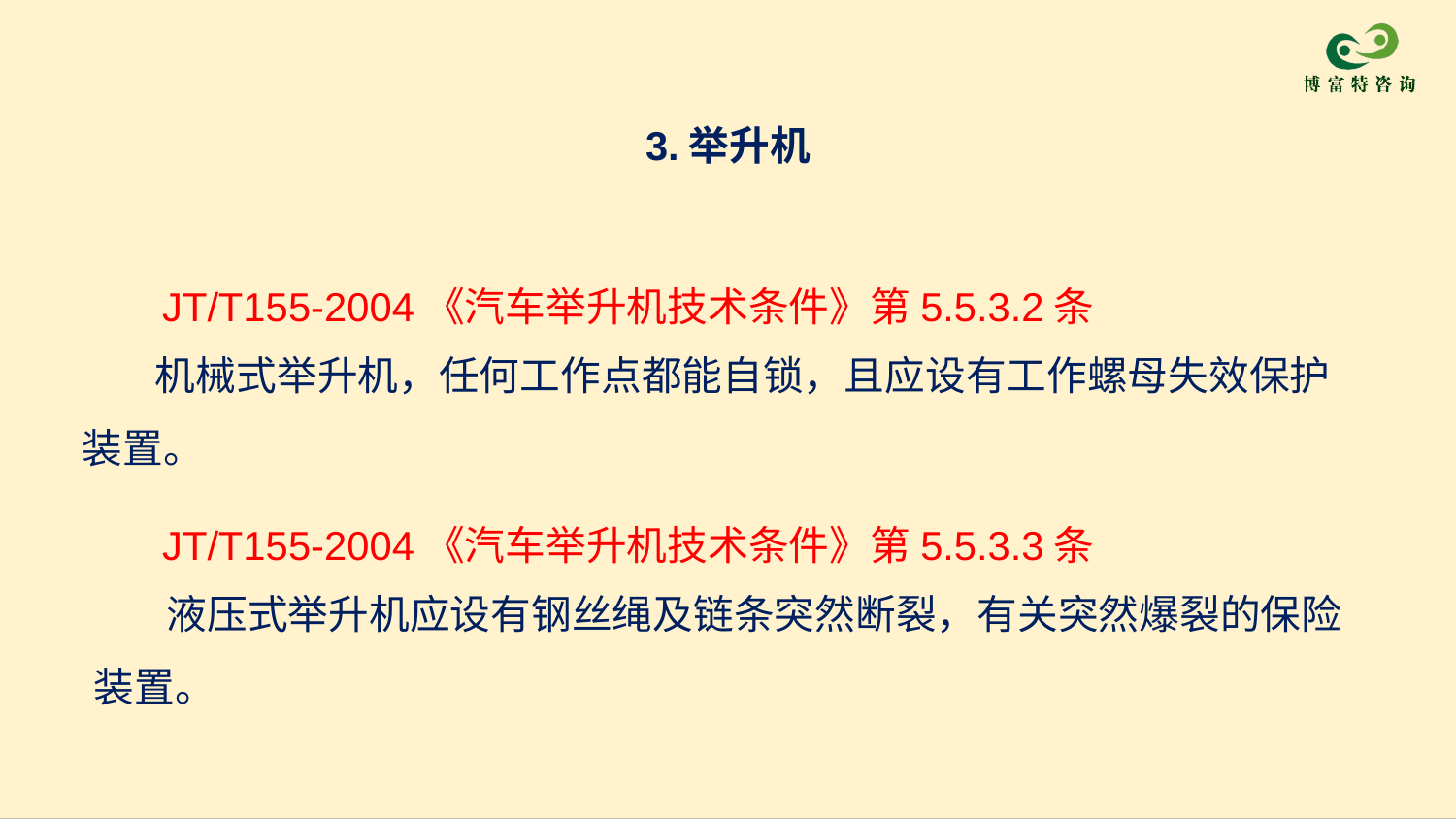

3.举升机
JT/T155-2004《汽车举升机技术条件》第5.5.3.2条
机械式举升机，任何工作点都能自锁，且应设有工作螺母失效保护装置。
JT/T155-2004《汽车举升机技术条件》第5.5.3.3条
液压式举升机应设有钢丝绳及链条突然断裂，有关突然爆裂的保险装置。